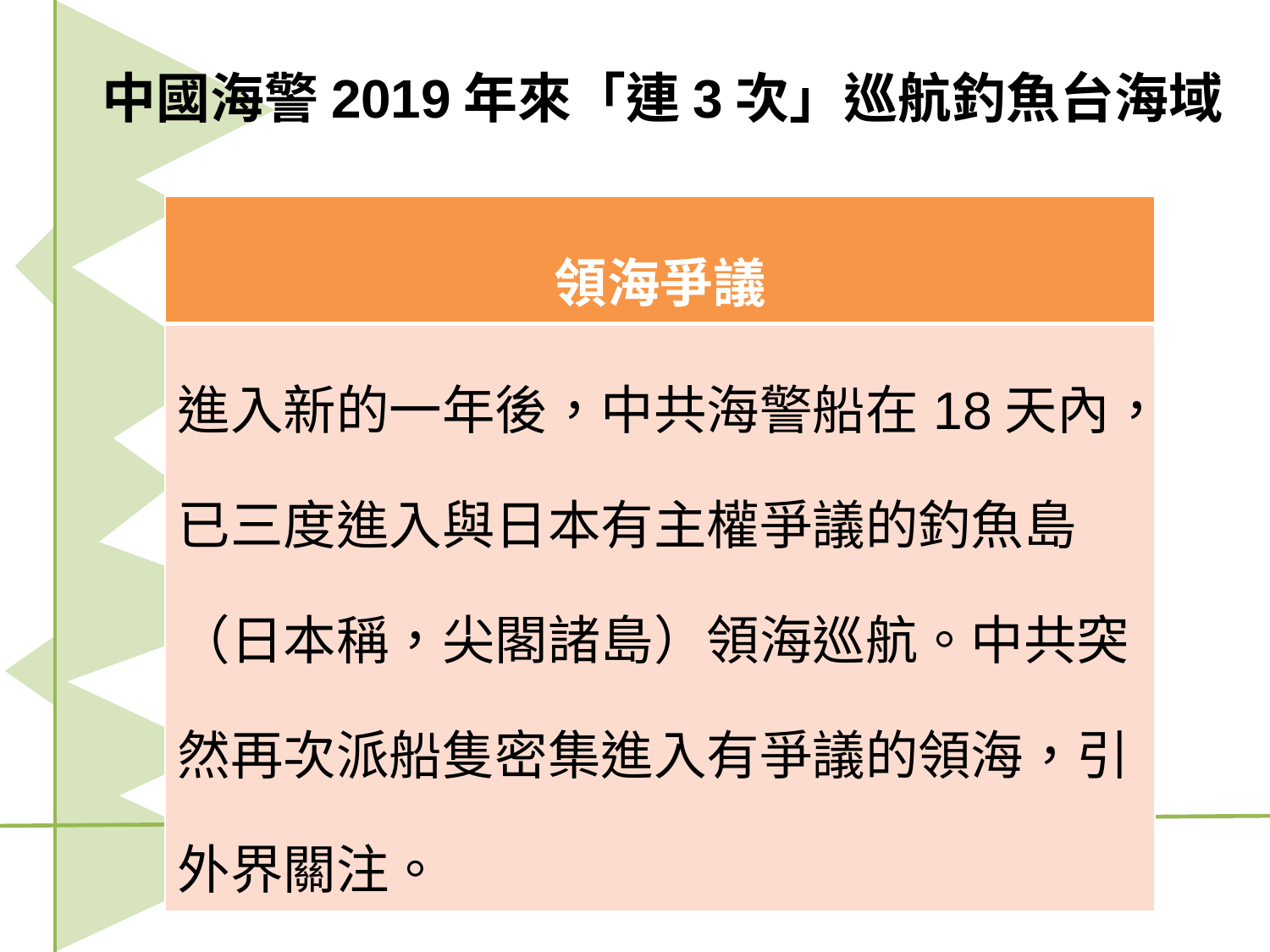

中國海警2019年來「連3次」巡航釣魚台海域
| 領海爭議 |
| --- |
| 進入新的一年後，中共海警船在18天內，已三度進入與日本有主權爭議的釣魚島（日本稱，尖閣諸島）領海巡航。中共突然再次派船隻密集進入有爭議的領海，引外界關注。 |